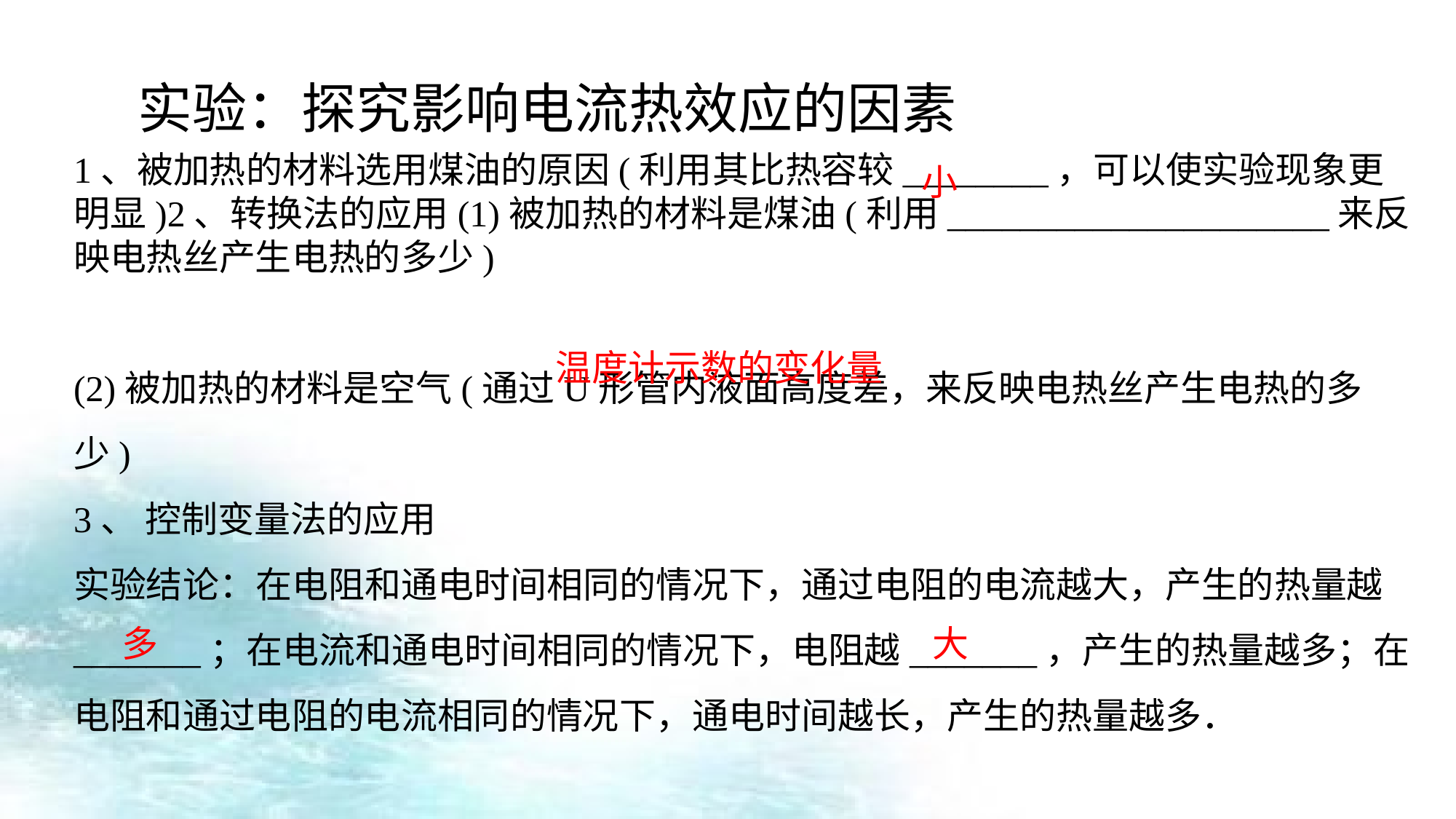

实验：探究影响电流热效应的因素
1、被加热的材料选用煤油的原因(利用其比热容较________，可以使实验现象更明显)2、转换法的应用(1)被加热的材料是煤油(利用_____________________来反映电热丝产生电热的多少)

(2)被加热的材料是空气(通过U形管内液面高度差，来反映电热丝产生电热的多少)
3、 控制变量法的应用
实验结论：在电阻和通电时间相同的情况下，通过电阻的电流越大，产生的热量越_______；在电流和通电时间相同的情况下，电阻越_______，产生的热量越多；在电阻和通过电阻的电流相同的情况下，通电时间越长，产生的热量越多．
小
温度计示数的变化量
多
大